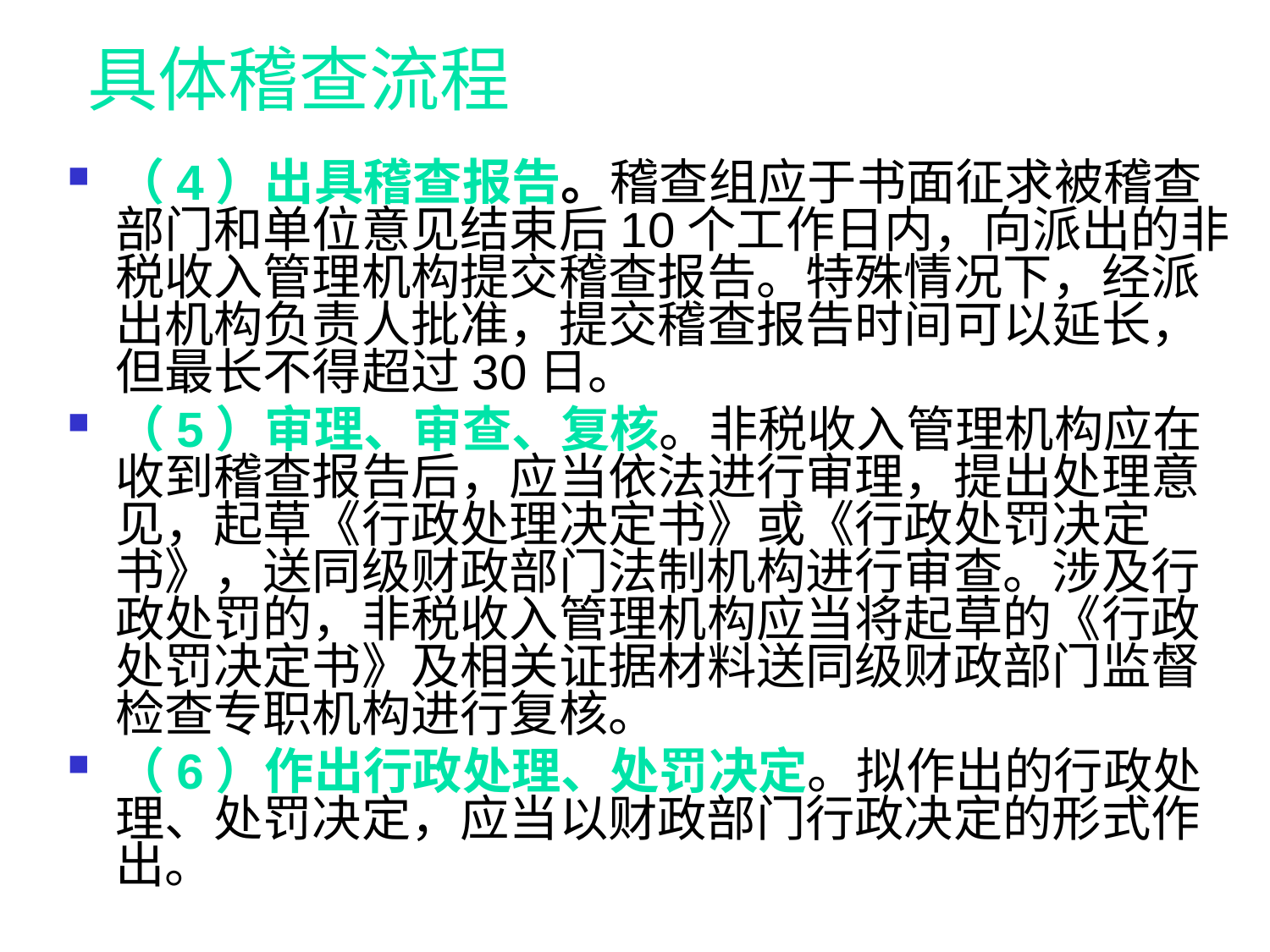

# 具体稽查流程
（4）出具稽查报告。稽查组应于书面征求被稽查部门和单位意见结束后10个工作日内，向派出的非税收入管理机构提交稽查报告。特殊情况下，经派出机构负责人批准，提交稽查报告时间可以延长，但最长不得超过30日。
（5）审理、审查、复核。非税收入管理机构应在收到稽查报告后，应当依法进行审理，提出处理意见，起草《行政处理决定书》或《行政处罚决定书》，送同级财政部门法制机构进行审查。涉及行政处罚的，非税收入管理机构应当将起草的《行政处罚决定书》及相关证据材料送同级财政部门监督检查专职机构进行复核。
（6）作出行政处理、处罚决定。拟作出的行政处理、处罚决定，应当以财政部门行政决定的形式作出。